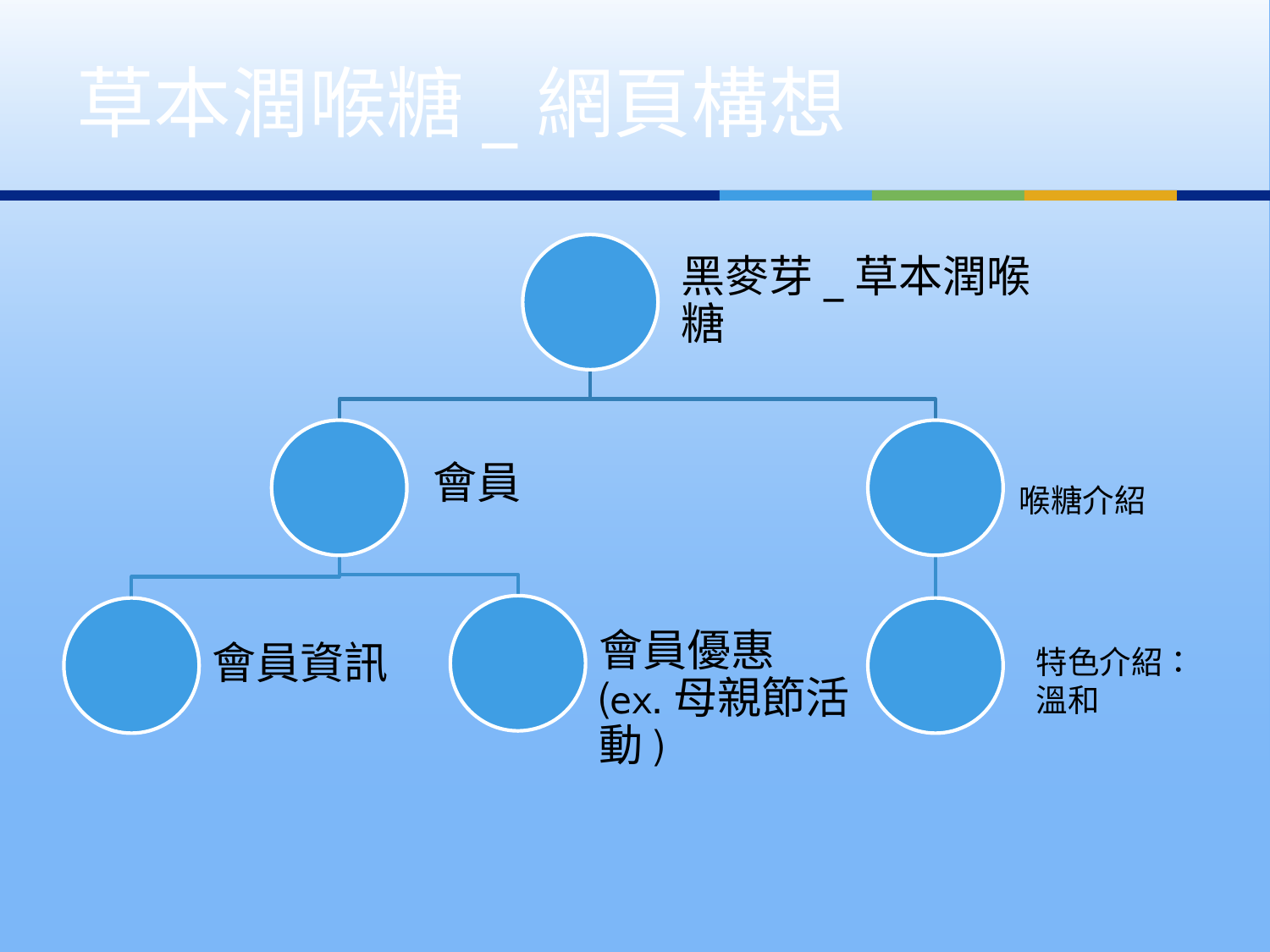

# 草本潤喉糖_網頁構想
黑麥芽_草本潤喉糖
會員
會員資訊
會員優惠
(ex.母親節活動)

喉糖介紹
特色介紹：
溫和